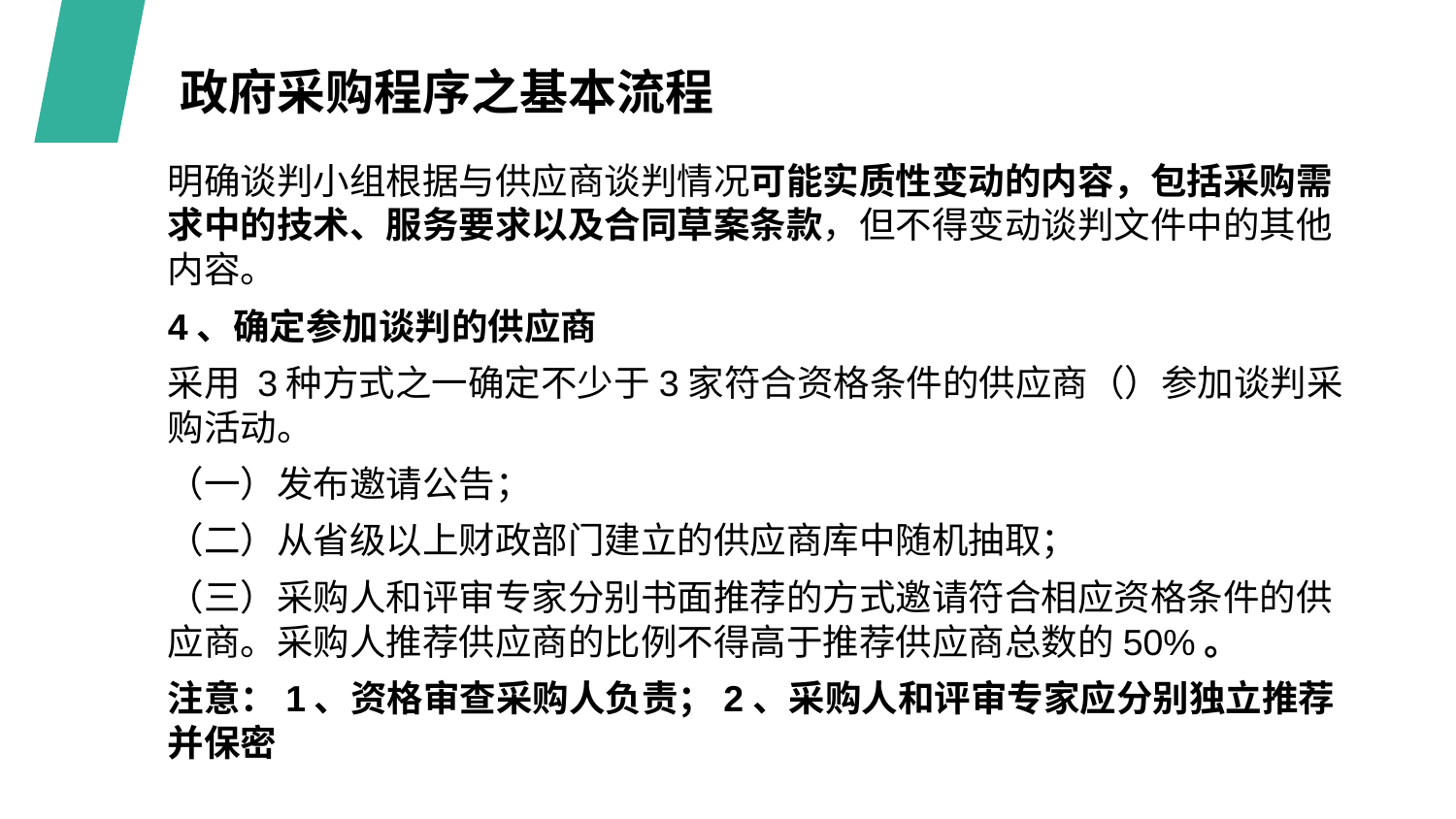

政府采购程序之基本流程
明确谈判小组根据与供应商谈判情况可能实质性变动的内容，包括采购需求中的技术、服务要求以及合同草案条款，但不得变动谈判文件中的其他内容。
4、确定参加谈判的供应商
采用 3种方式之一确定不少于3家符合资格条件的供应商（）参加谈判采购活动。
（一）发布邀请公告；
（二）从省级以上财政部门建立的供应商库中随机抽取；
（三）采购人和评审专家分别书面推荐的方式邀请符合相应资格条件的供应商。采购人推荐供应商的比例不得高于推荐供应商总数的50%。
注意：1、资格审查采购人负责；2、采购人和评审专家应分别独立推荐并保密